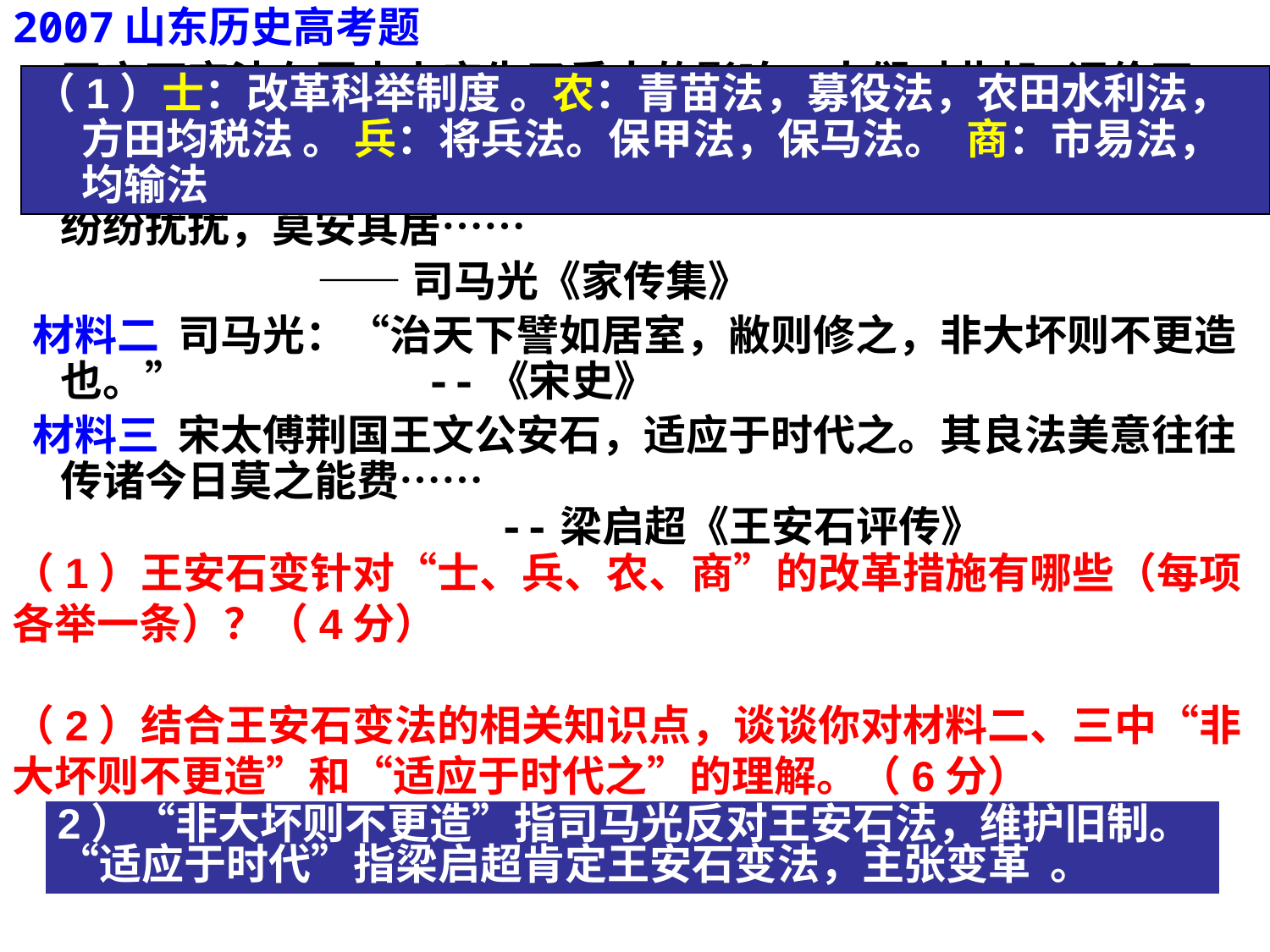

2007山东历史高考题
    王安石变法在历史上产生了重大的影响,人们对此却   评价不一。阅读材料，回答问题。
 材料一   今介甫为政……士吏兵农工商僧道无一人得袭故而守常者，纷纷扰扰，莫安其居……
                                ――司马光《家传集》
 材料二  司马光：“治天下譬如居室，敝则修之，非大坏则不更造也。”                        --《宋史》
 材料三  宋太傅荆国王文公安石，适应于时代之。其良法美意往往传诸今日莫之能费……
                                             --梁启超《王安石评传》
（1）士：改革科举制度 。农：青苗法，募役法，农田水利法，方田均税法 。 兵：将兵法。保甲法，保马法。  商：市易法，均输法
# （1）王安石变针对“士、兵、农、商”的改革措施有哪些（每项各举一条）？（4分） （2）结合王安石变法的相关知识点，谈谈你对材料二、三中“非大坏则不更造”和“适应于时代之”的理解。（6分）
2）“非大坏则不更造”指司马光反对王安石法，维护旧制。“适应于时代”指梁启超肯定王安石变法，主张变革  。